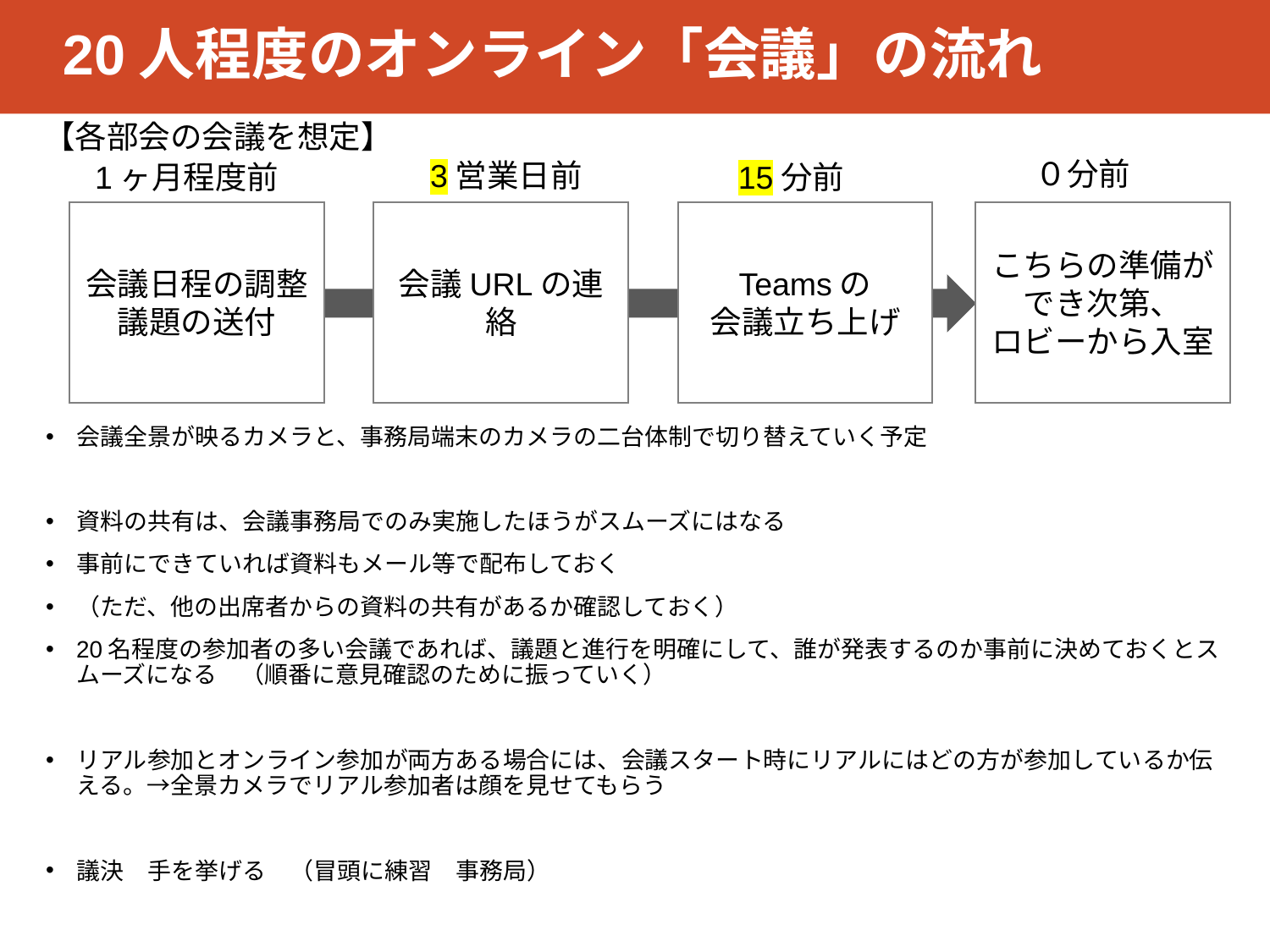

# 20人程度のオンライン「会議」の流れ
2
【各部会の会議を想定】
０分前
3営業日前
1ヶ月程度前
15分前
会議日程の調整
議題の送付
会議URLの連絡
Teamsの
会議立ち上げ
こちらの準備ができ次第、
ロビーから入室

会議全景が映るカメラと、事務局端末のカメラの二台体制で切り替えていく予定

資料の共有は、会議事務局でのみ実施したほうがスムーズにはなる
事前にできていれば資料もメール等で配布しておく
（ただ、他の出席者からの資料の共有があるか確認しておく）
20名程度の参加者の多い会議であれば、議題と進行を明確にして、誰が発表するのか事前に決めておくとスムーズになる　（順番に意見確認のために振っていく）

リアル参加とオンライン参加が両方ある場合には、会議スタート時にリアルにはどの方が参加しているか伝える。→全景カメラでリアル参加者は顔を見せてもらう

議決　手を挙げる　（冒頭に練習　事務局）